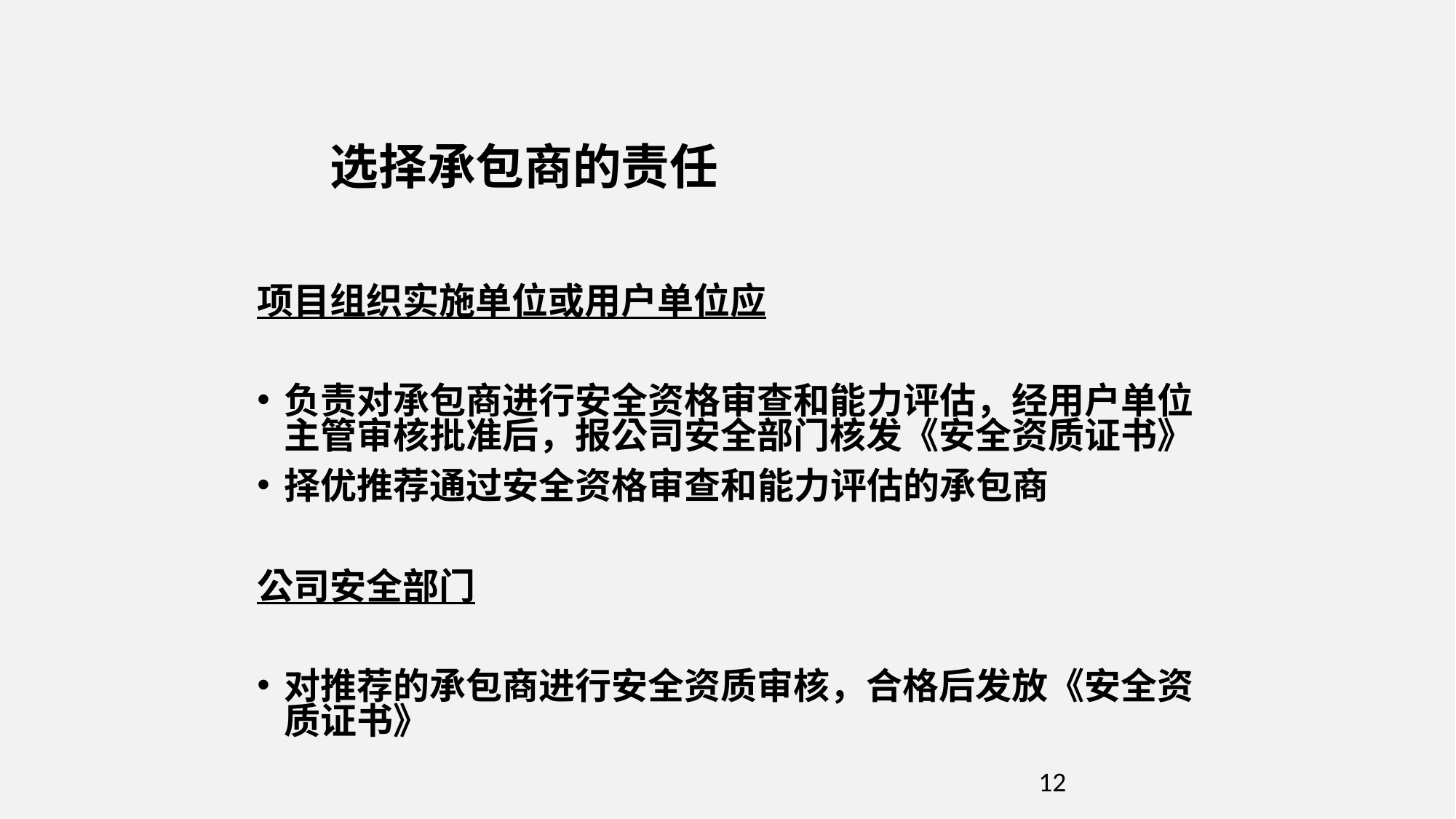

# 选择承包商的责任
项目组织实施单位或用户单位应

负责对承包商进行安全资格审查和能力评估，经用户单位主管审核批准后，报公司安全部门核发《安全资质证书》
择优推荐通过安全资格审查和能力评估的承包商

公司安全部门

对推荐的承包商进行安全资质审核，合格后发放《安全资质证书》
12